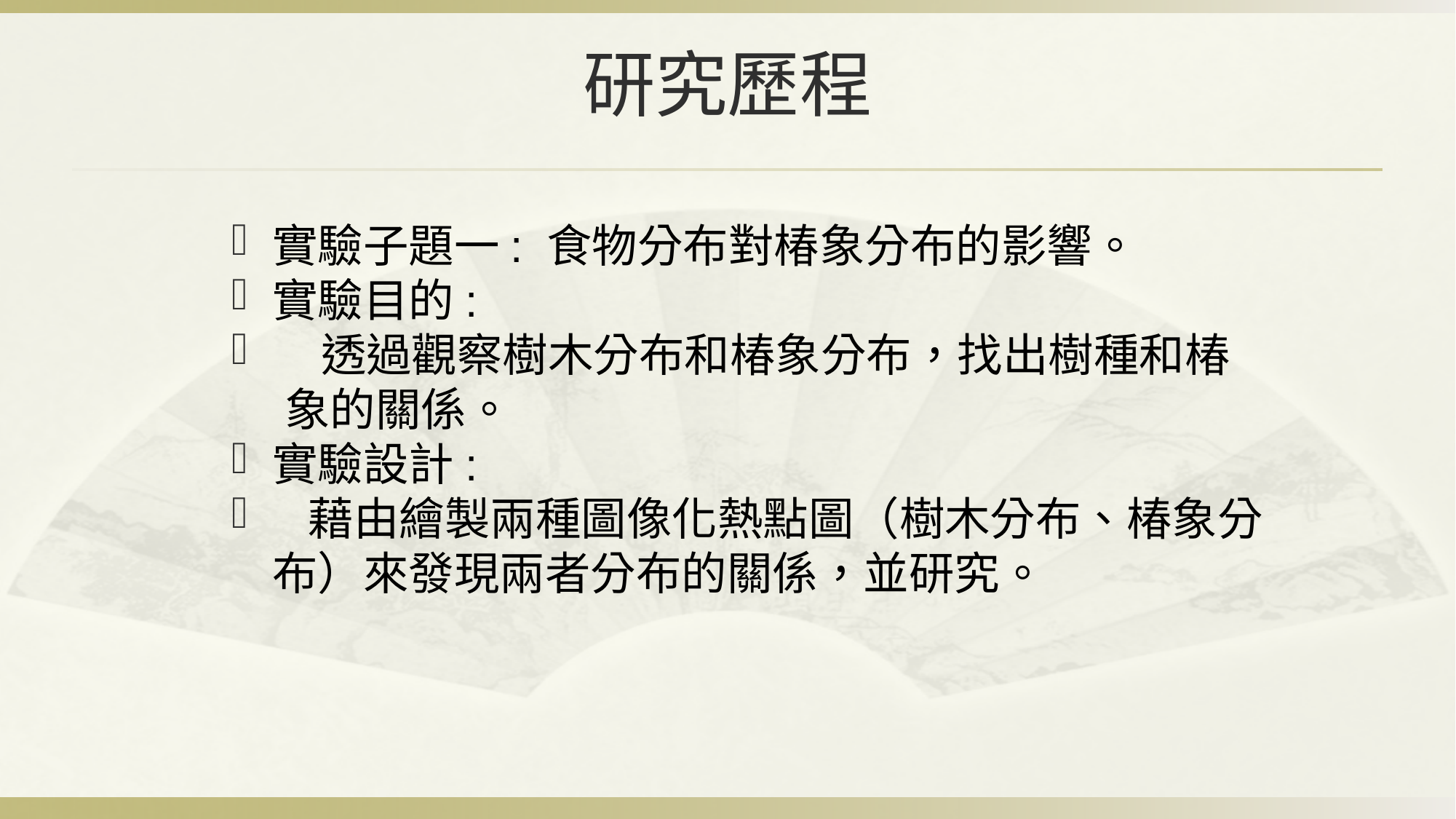

# 研究歷程
實驗子題一: 食物分布對椿象分布的影響。
實驗目的:
   透過觀察樹木分布和椿象分布，找出樹種和椿     象的關係。
實驗設計:
  藉由繪製兩種圖像化熱點圖（樹木分布、椿象分布）來發現兩者分布的關係，並研究。